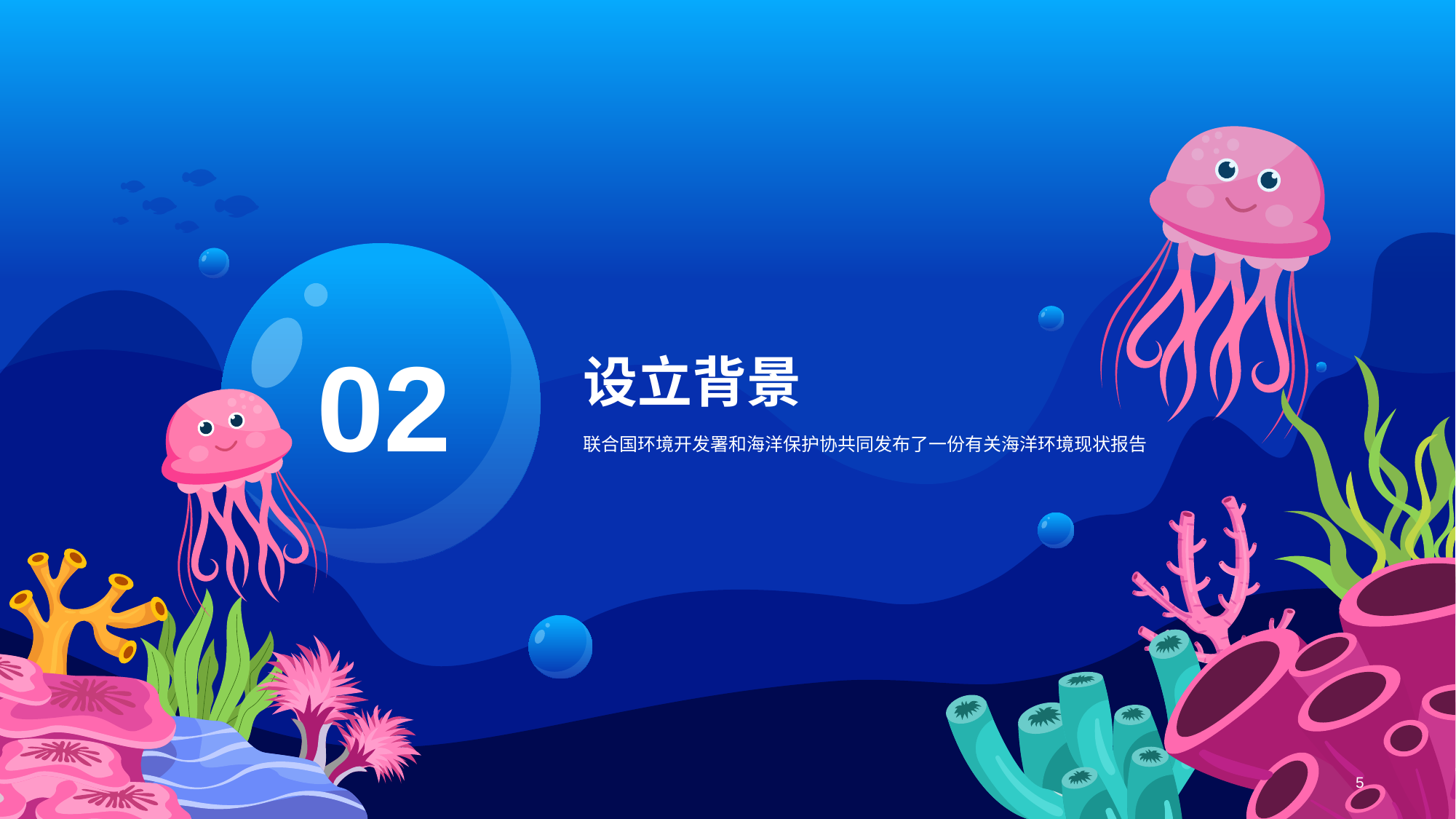

02
# 设立背景

联合国环境开发署和海洋保护协共同发布了一份有关海洋环境现状报告
5